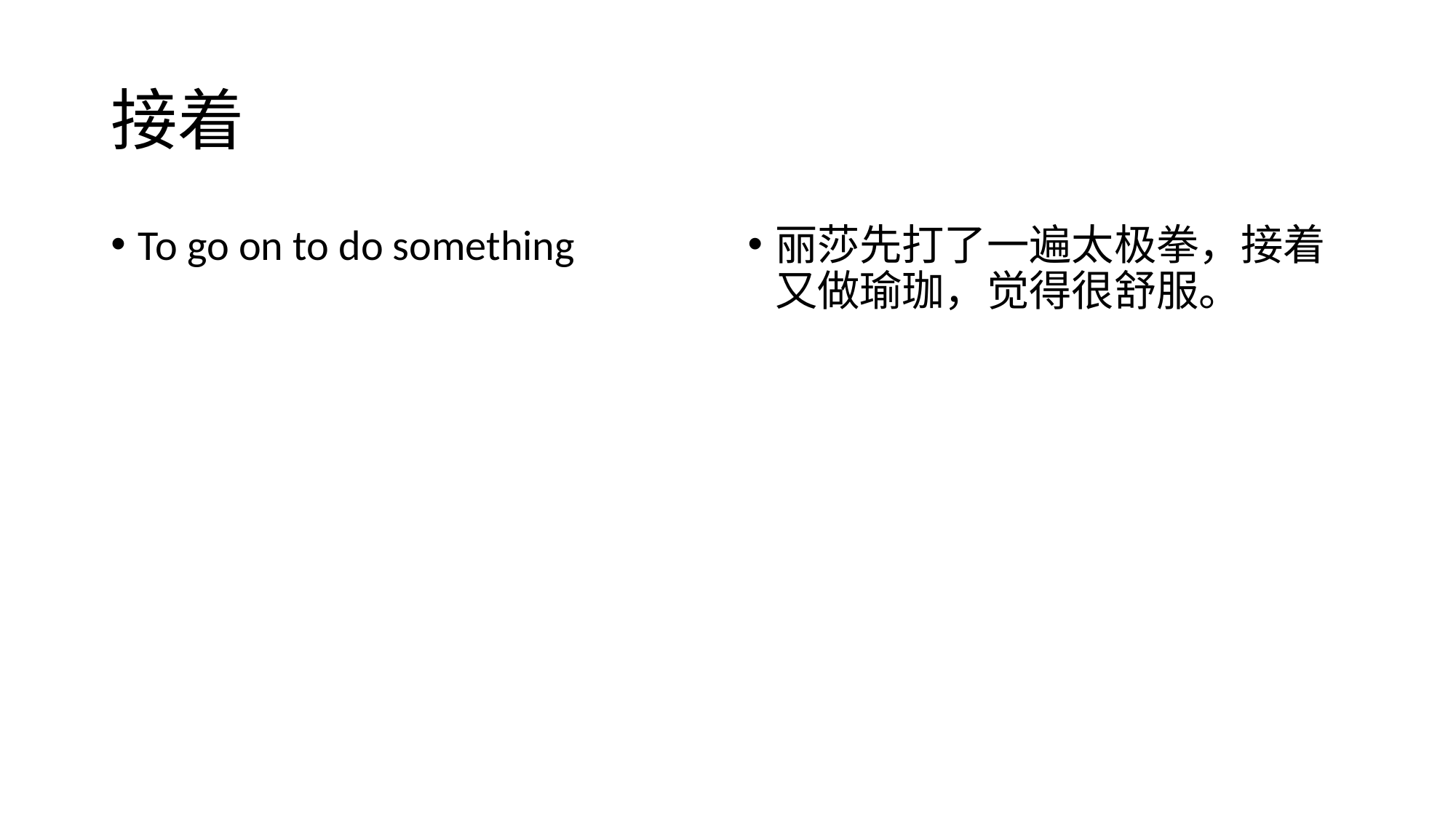

# 接着
To go on to do something
丽莎先打了一遍太极拳，接着又做瑜珈，觉得很舒服。